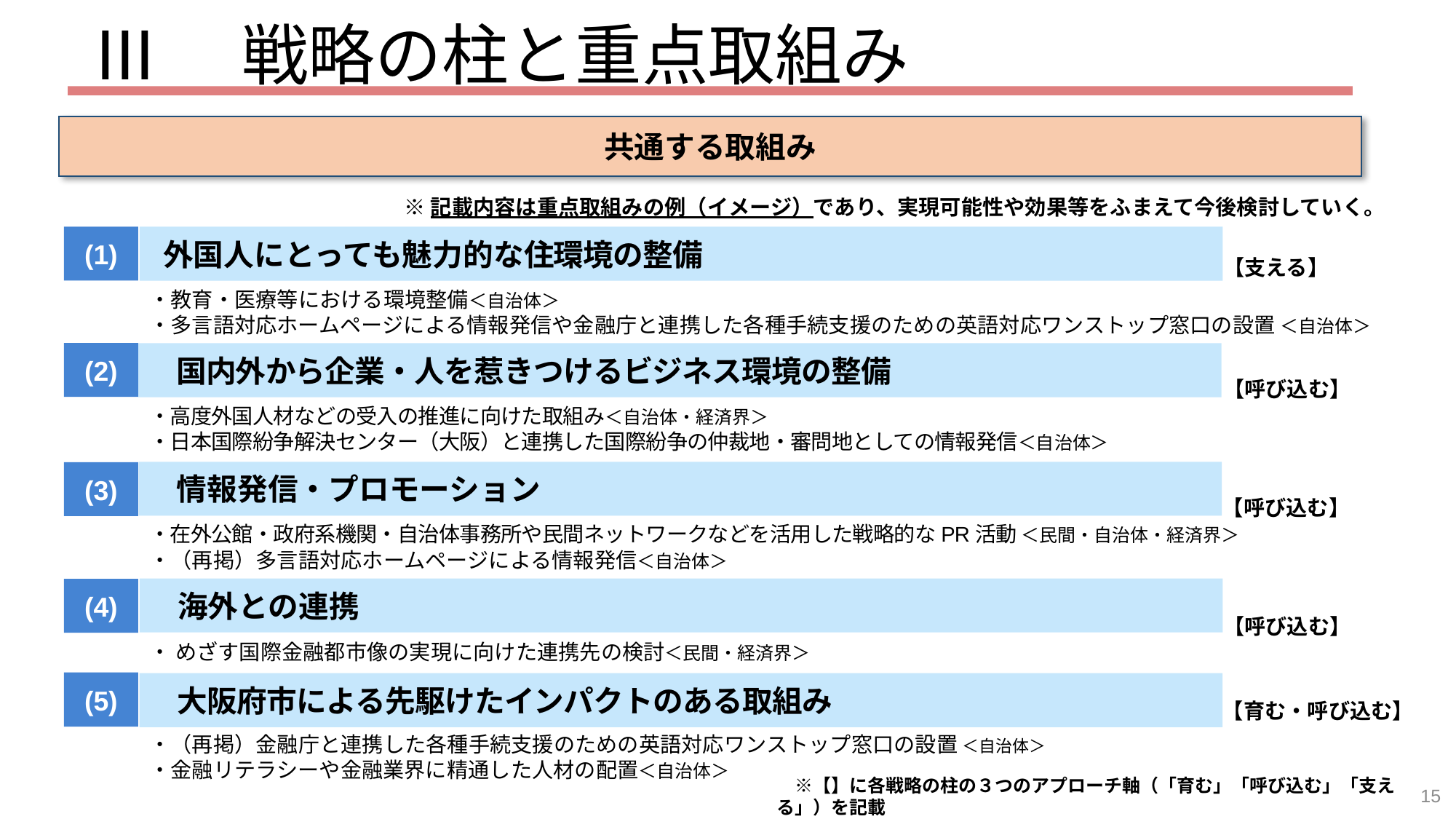

# Ⅲ　戦略の柱と重点取組み
共通する取組み
※記載内容は重点取組みの例（イメージ）であり、実現可能性や効果等をふまえて今後検討していく。
(1)
 外国人にとっても魅力的な住環境の整備
【支える】
・教育・医療等における環境整備＜自治体＞
・多言語対応ホームページによる情報発信や金融庁と連携した各種手続支援のための英語対応ワンストップ窓口の設置 ＜自治体＞
(2)
　国内外から企業・人を惹きつけるビジネス環境の整備
【呼び込む】
・高度外国人材などの受入の推進に向けた取組み＜自治体・経済界＞
・日本国際紛争解決センター（大阪）と連携した国際紛争の仲裁地・審問地としての情報発信＜自治体＞
　情報発信・プロモーション
(3)
【呼び込む】
・在外公館・政府系機関・自治体事務所や民間ネットワークなどを活用した戦略的なPR活動 ＜民間・自治体・経済界＞
・（再掲）多言語対応ホームページによる情報発信＜自治体＞
　海外との連携
(4)
【呼び込む】
・ めざす国際金融都市像の実現に向けた連携先の検討＜民間・経済界＞
(5)
　大阪府市による先駆けたインパクトのある取組み
【育む・呼び込む】
・（再掲）金融庁と連携した各種手続支援のための英語対応ワンストップ窓口の設置 ＜自治体＞
・金融リテラシーや金融業界に精通した人材の配置＜自治体＞
　※【】に各戦略の柱の３つのアプローチ軸（「育む」「呼び込む」「支える」）を記載
　　　＜＞に想定される主体（「民間」「自治体」「経済界」）を記載
15